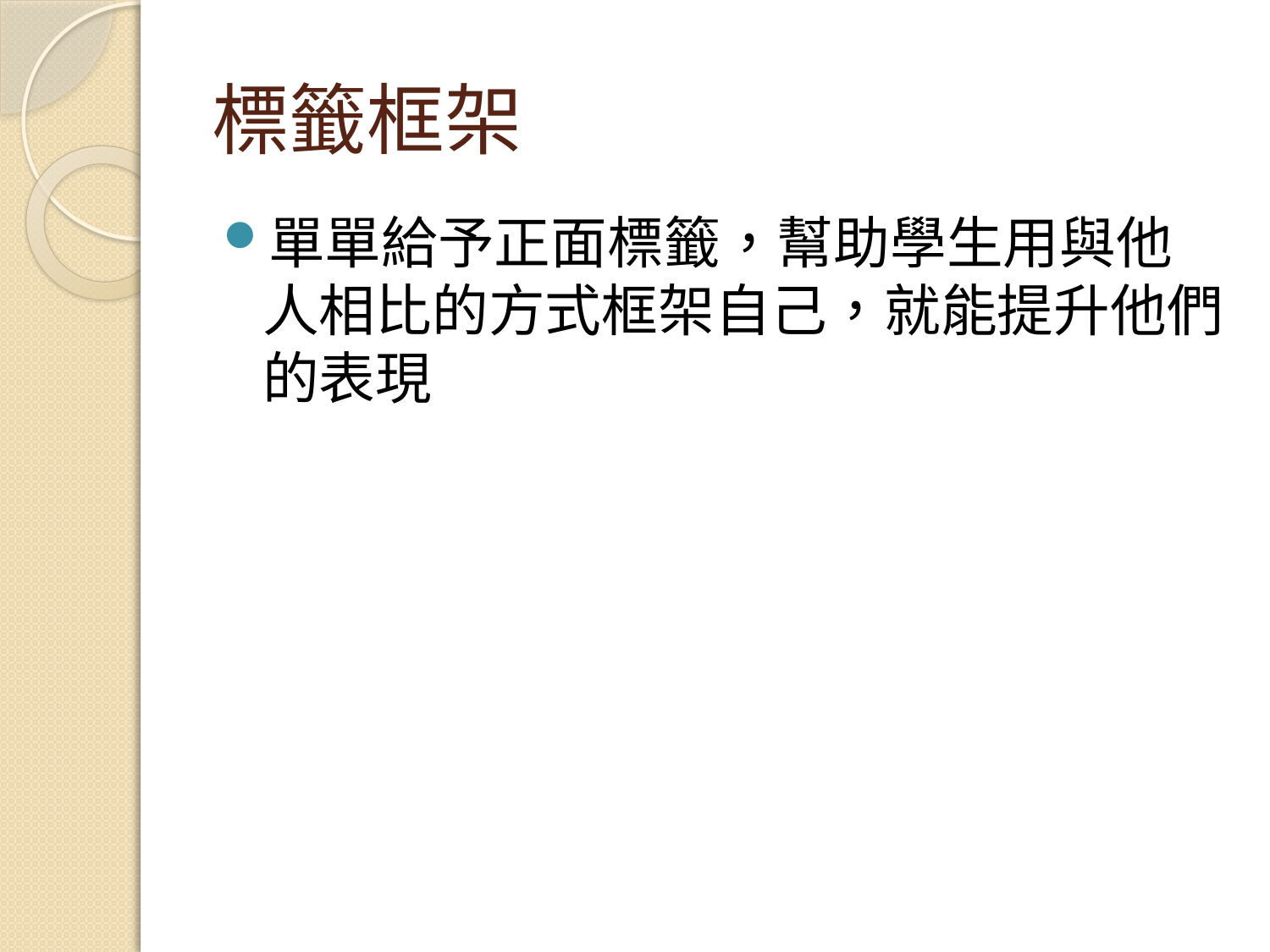

# 標籤框架
單單給予正面標籤，幫助學生用與他人相比的方式框架自己，就能提升他們的表現